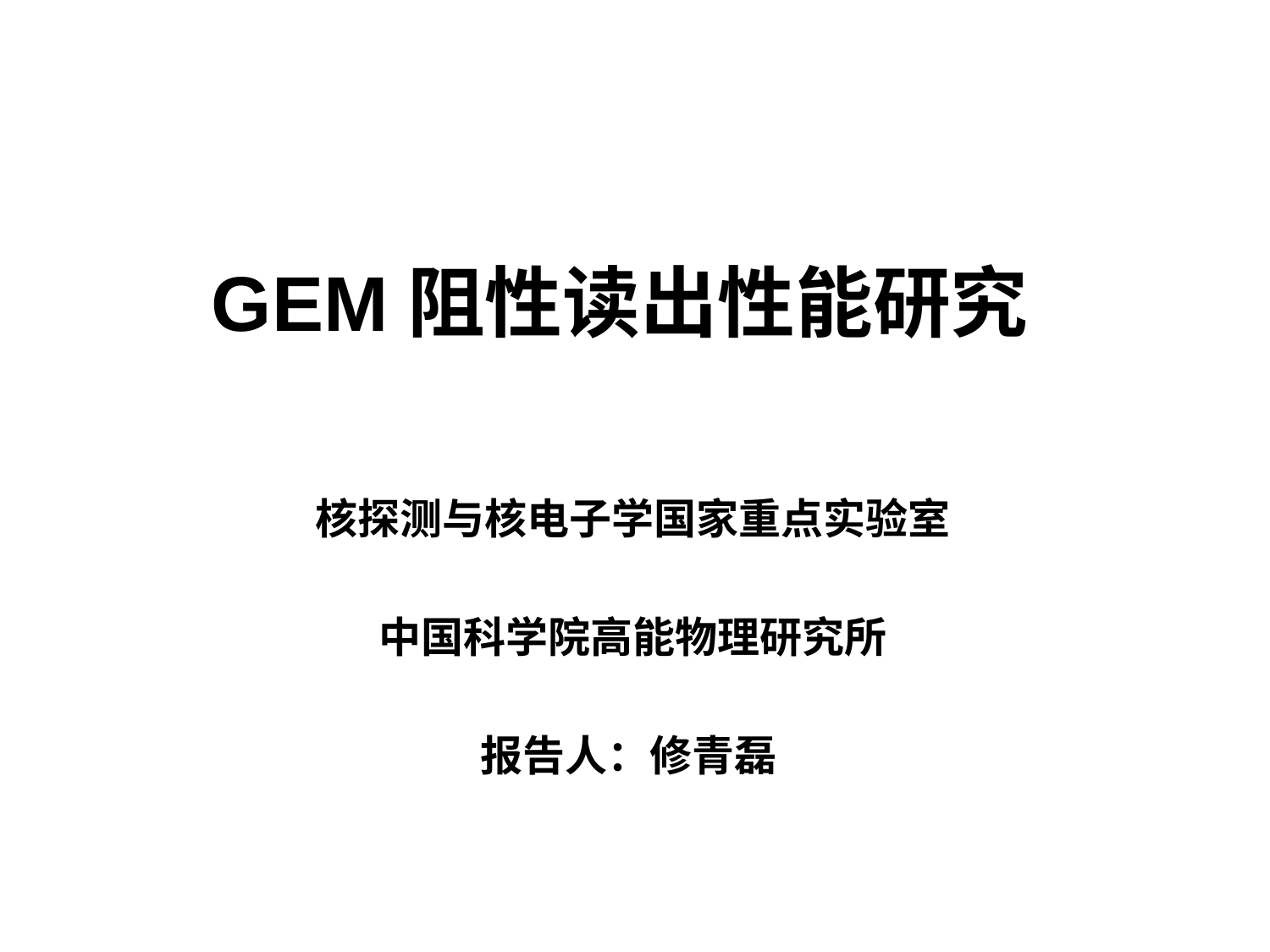

GEM阻性读出性能研究
核探测与核电子学国家重点实验室

中国科学院高能物理研究所

报告人：修青磊